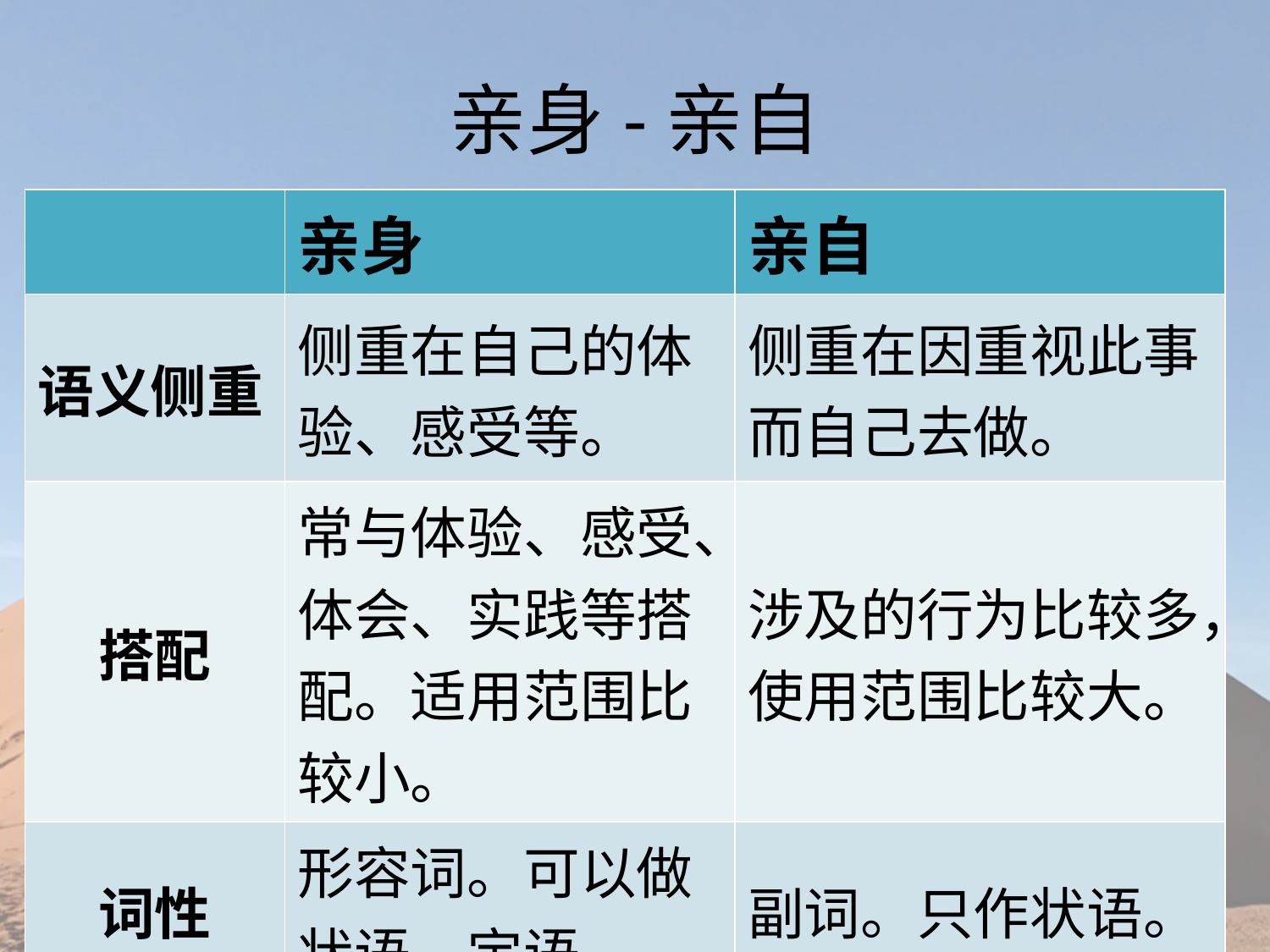

# 亲身-亲自
|  | 亲身 | 亲自 |
| --- | --- | --- |
| 语义侧重 | 侧重在自己的体验、感受等。 | 侧重在因重视此事而自己去做。 |
| 搭配 | 常与体验、感受、体会、实践等搭配。适用范围比较小。 | 涉及的行为比较多，使用范围比较大。 |
| 词性 | 形容词。可以做状语、定语。 | 副词。只作状语。 |